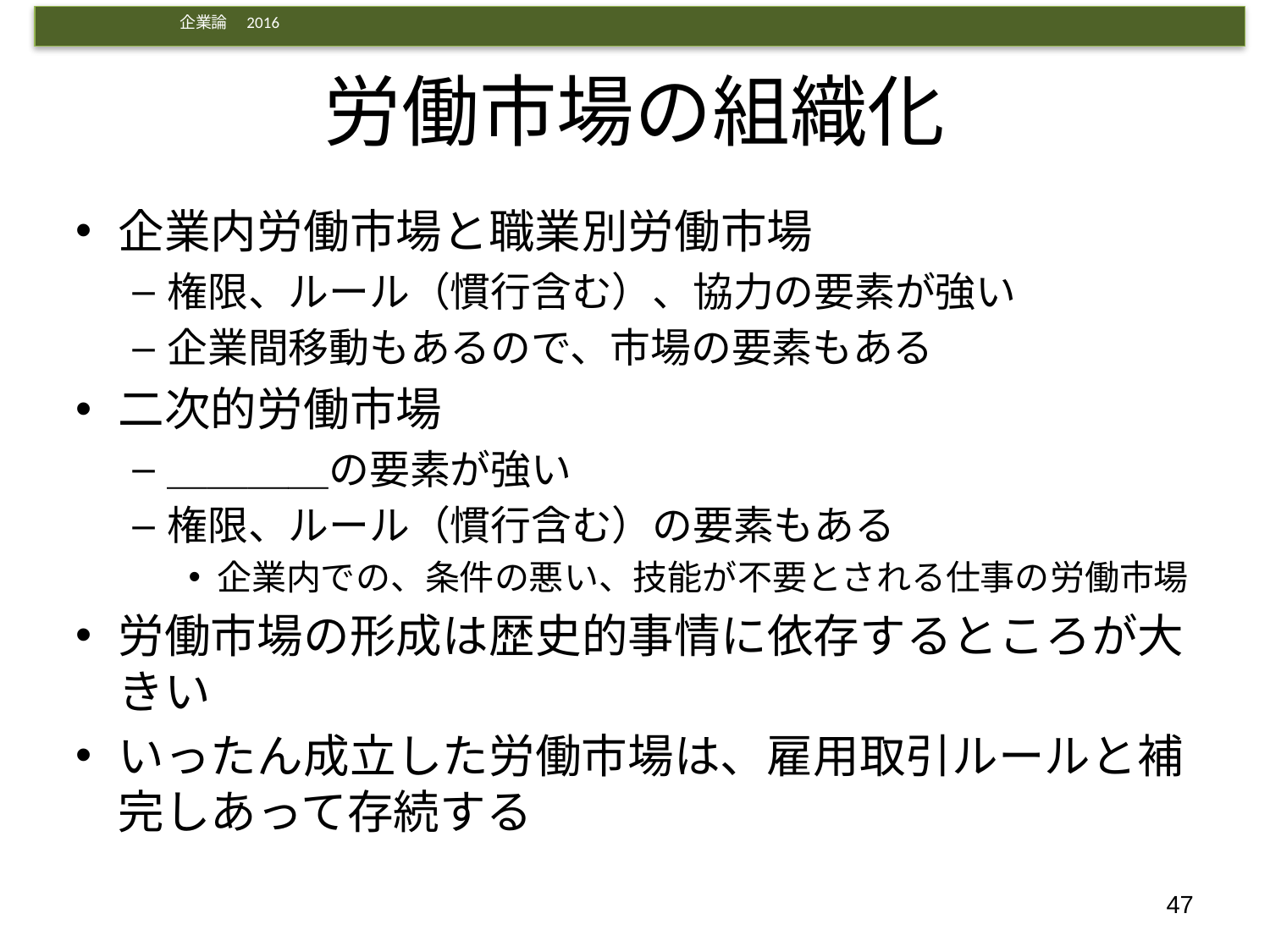

# 労働市場の組織化
企業内労働市場と職業別労働市場
権限、ルール（慣行含む）、協力の要素が強い
企業間移動もあるので、市場の要素もある
二次的労働市場
＿＿＿＿の要素が強い
権限、ルール（慣行含む）の要素もある
企業内での、条件の悪い、技能が不要とされる仕事の労働市場
労働市場の形成は歴史的事情に依存するところが大きい
いったん成立した労働市場は、雇用取引ルールと補完しあって存続する

47